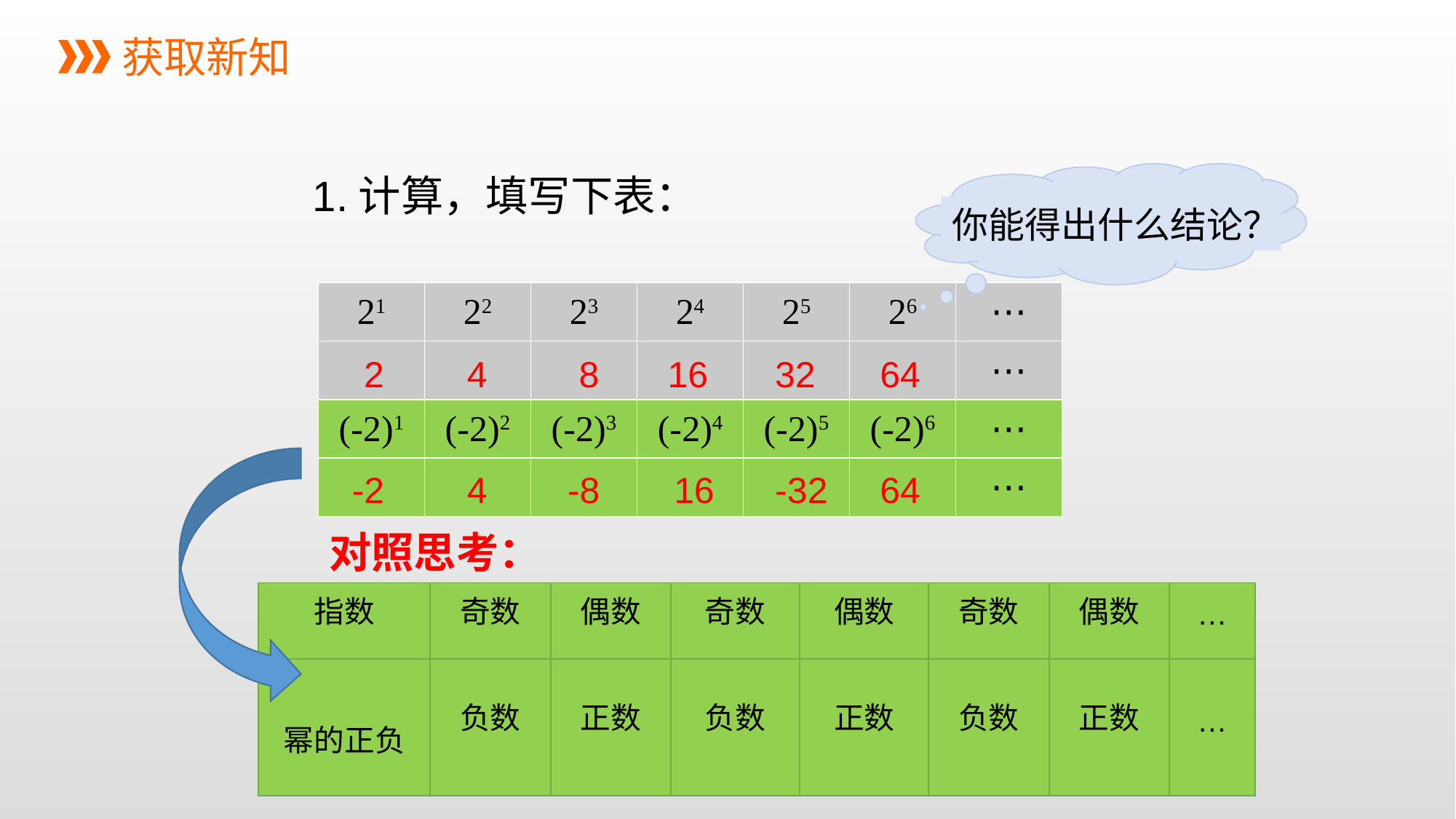

获取新知

你能得出什么结论？
1.计算，填写下表：
| 21 | 22 | 23 | 24 | 25 | 26 | ⋯ |
| --- | --- | --- | --- | --- | --- | --- |
|  |  |  |  |  |  | ⋯ |
| (-2)1 | (-2)2 | (-2)3 | (-2)4 | (-2)5 | (-2)6 | ⋯ |
|  |  |  |  |  |  | ⋯ |
2
4
8
16
32
64

-2
4
-8
16
-32
64
对照思考：
| 指数 | 奇数 | 偶数 | 奇数 | 偶数 | 奇数 | 偶数 | … |
| --- | --- | --- | --- | --- | --- | --- | --- |
| 幂的正负 | 负数 | 正数 | 负数 | 正数 | 负数 | 正数 | … |